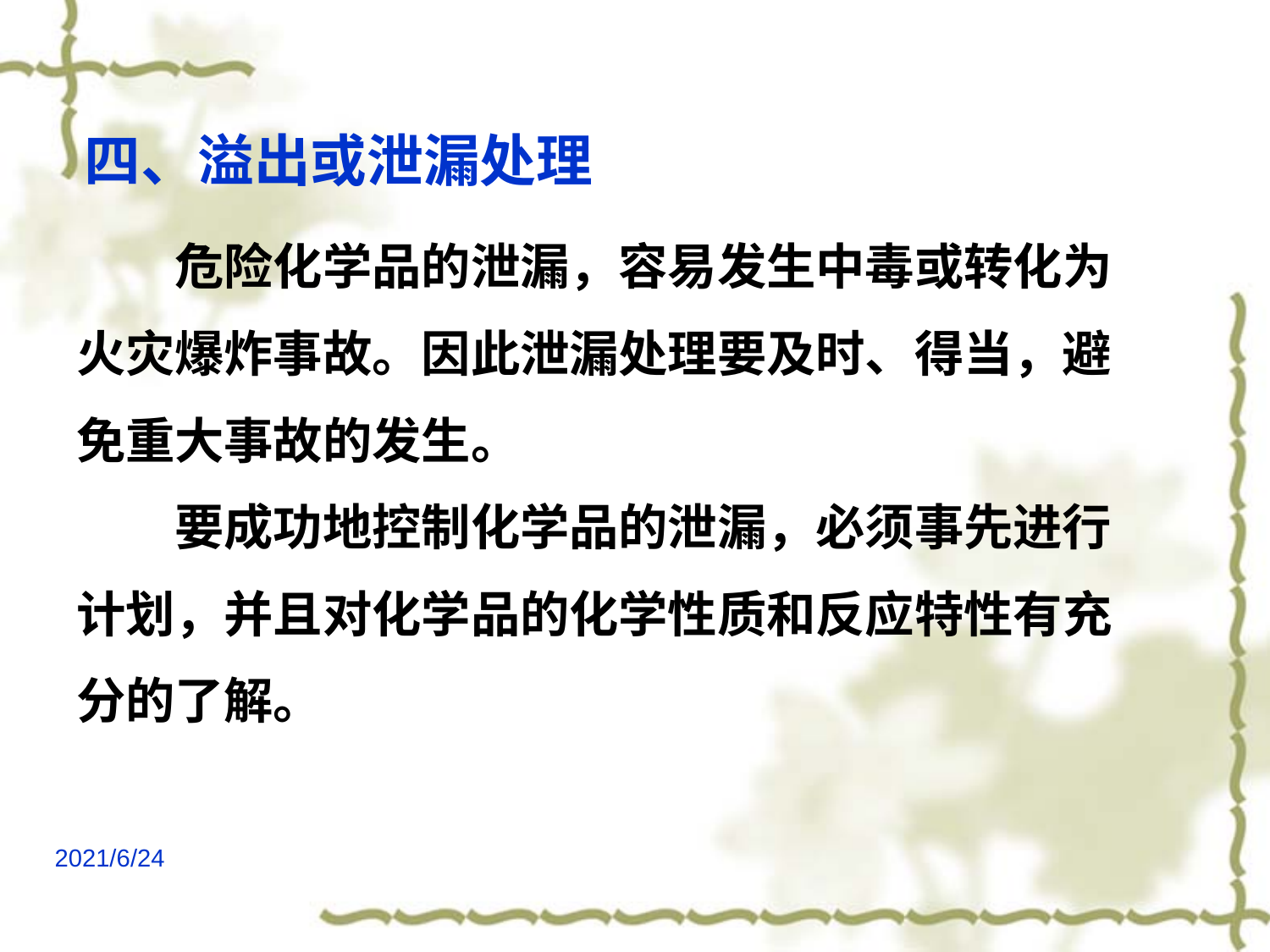

# 四、溢出或泄漏处理
　　危险化学品的泄漏，容易发生中毒或转化为
火灾爆炸事故。因此泄漏处理要及时、得当，避
免重大事故的发生。
　　要成功地控制化学品的泄漏，必须事先进行
计划，并且对化学品的化学性质和反应特性有充
分的了解。
2021/6/24